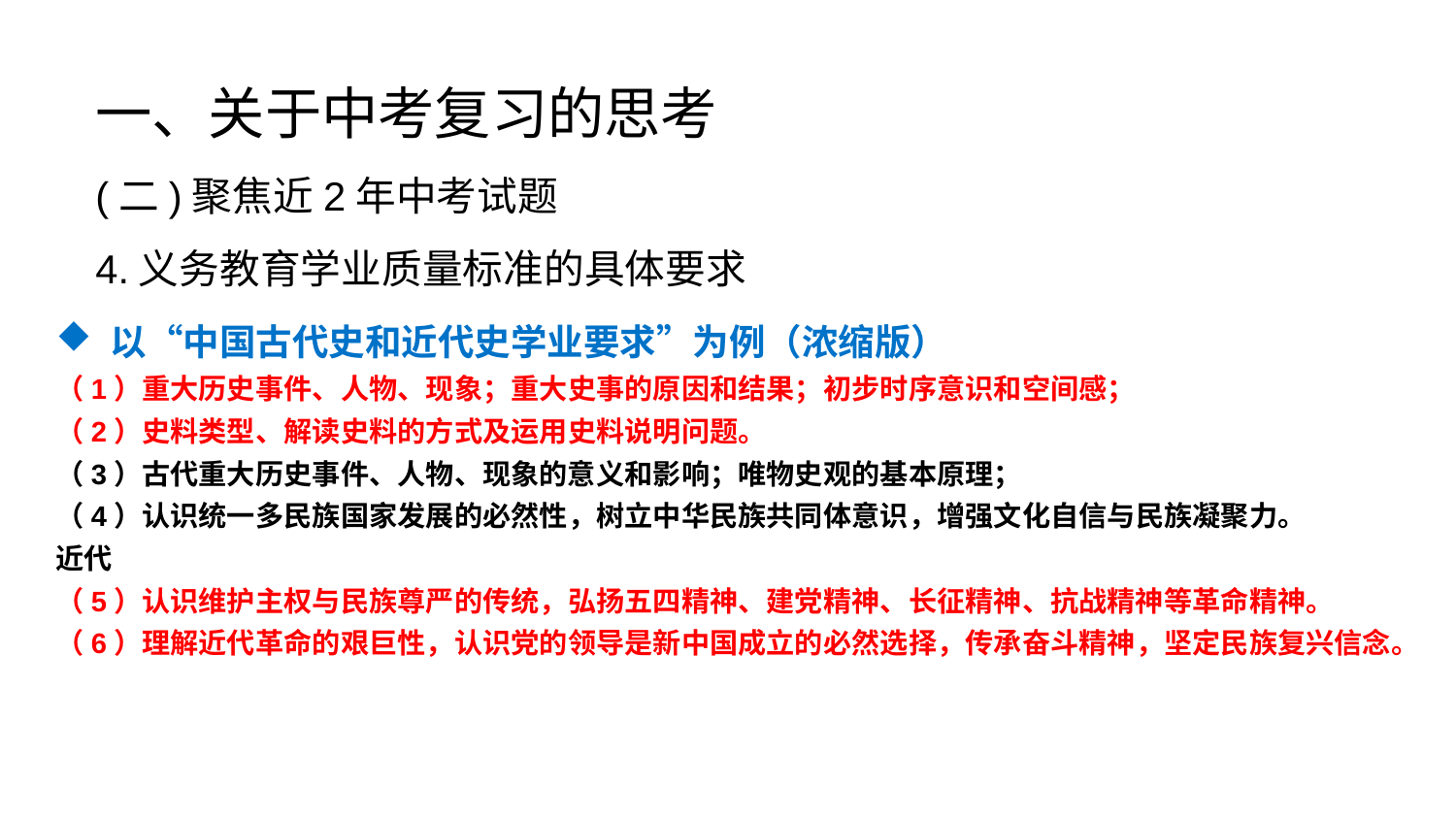

一、关于中考复习的思考
(二)聚焦近2年中考试题
4.义务教育学业质量标准的具体要求
以“中国古代史和近代史学业要求”为例（浓缩版）
（1）重大历史事件、人物、现象；重大史事的原因和结果；初步时序意识和空间感；
（2）史料类型、解读史料的方式及运用史料说明问题。
（3）古代重大历史事件、人物、现象的意义和影响；唯物史观的基本原理；
（4）认识统一多民族国家发展的必然性，树立中华民族共同体意识，增强文化自信与民族凝聚力。
近代
（5）认识维护主权与民族尊严的传统，弘扬五四精神、建党精神、长征精神、抗战精神等革命精神。
（6）理解近代革命的艰巨性，认识党的领导是新中国成立的必然选择，传承奋斗精神，坚定民族复兴信念。